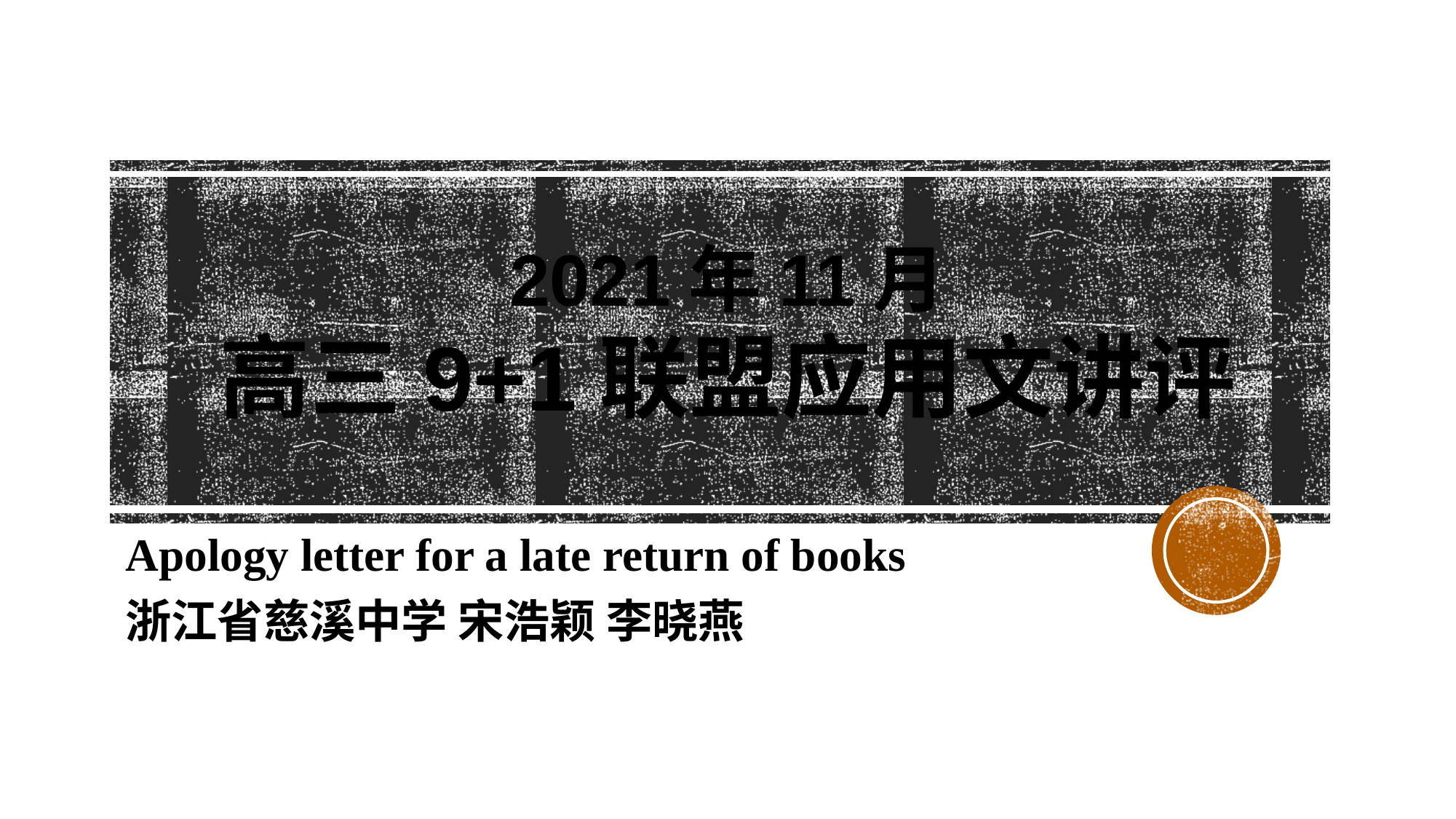

# 2021年11月 高三9+1联盟应用文讲评
Apology letter for a late return of books
浙江省慈溪中学 宋浩颖 李晓燕